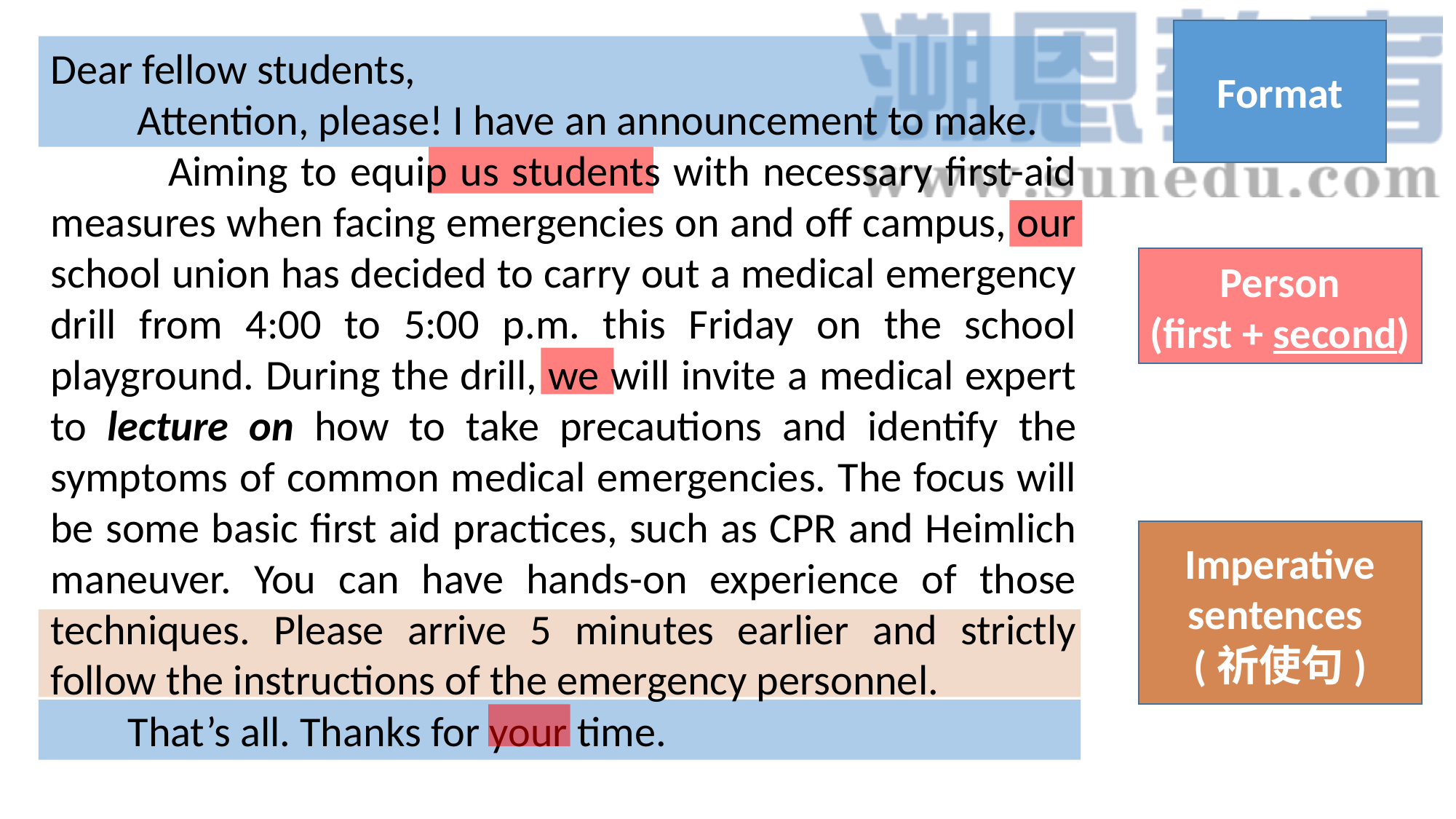

Format

Dear fellow students,
         Attention, please! I have an announcement to make.
         Aiming to equip us students with necessary first-aid measures when facing emergencies on and off campus, our school union has decided to carry out a medical emergency drill from 4:00 to 5:00 p.m. this Friday on the school playground. During the drill, we will invite a medical expert to lecture on how to take precautions and identify the symptoms of common medical emergencies. The focus will be some basic first aid practices, such as CPR and Heimlich maneuver. You can have hands-on experience of those techniques. Please arrive 5 minutes earlier and strictly follow the instructions of the emergency personnel.
        That’s all. Thanks for your time.

Person
(first + second)

Imperative sentences
(祈使句)